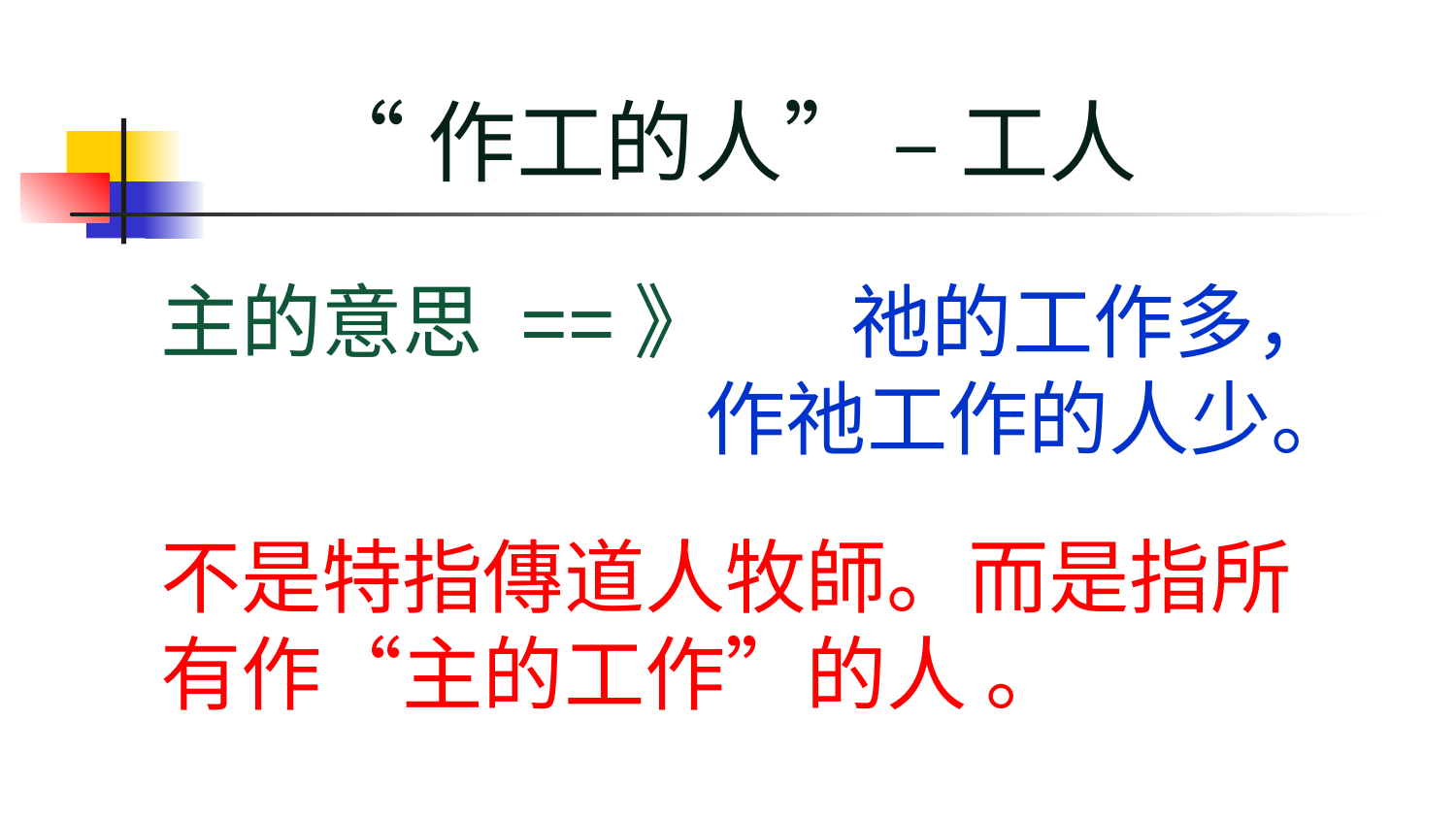

# “作工的人” – 工人
主的意思 ==》	祂的工作多，作祂工作的人少。
不是特指傳道人牧師。而是指所有作“主的工作”的人 。